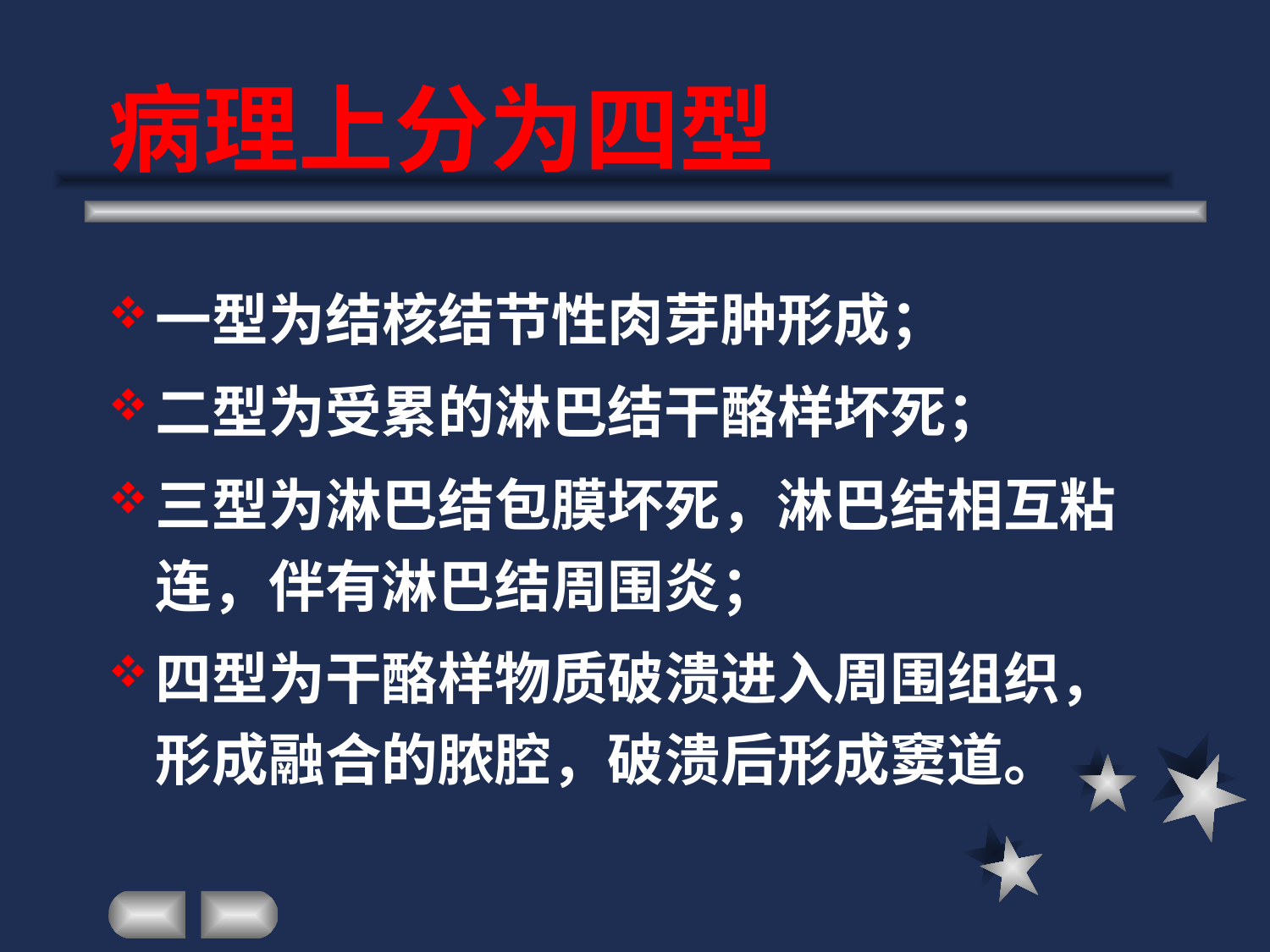

# 病理上分为四型
一型为结核结节性肉芽肿形成；
二型为受累的淋巴结干酪样坏死；
三型为淋巴结包膜坏死，淋巴结相互粘连，伴有淋巴结周围炎；
四型为干酪样物质破溃进入周围组织，形成融合的脓腔，破溃后形成窦道。